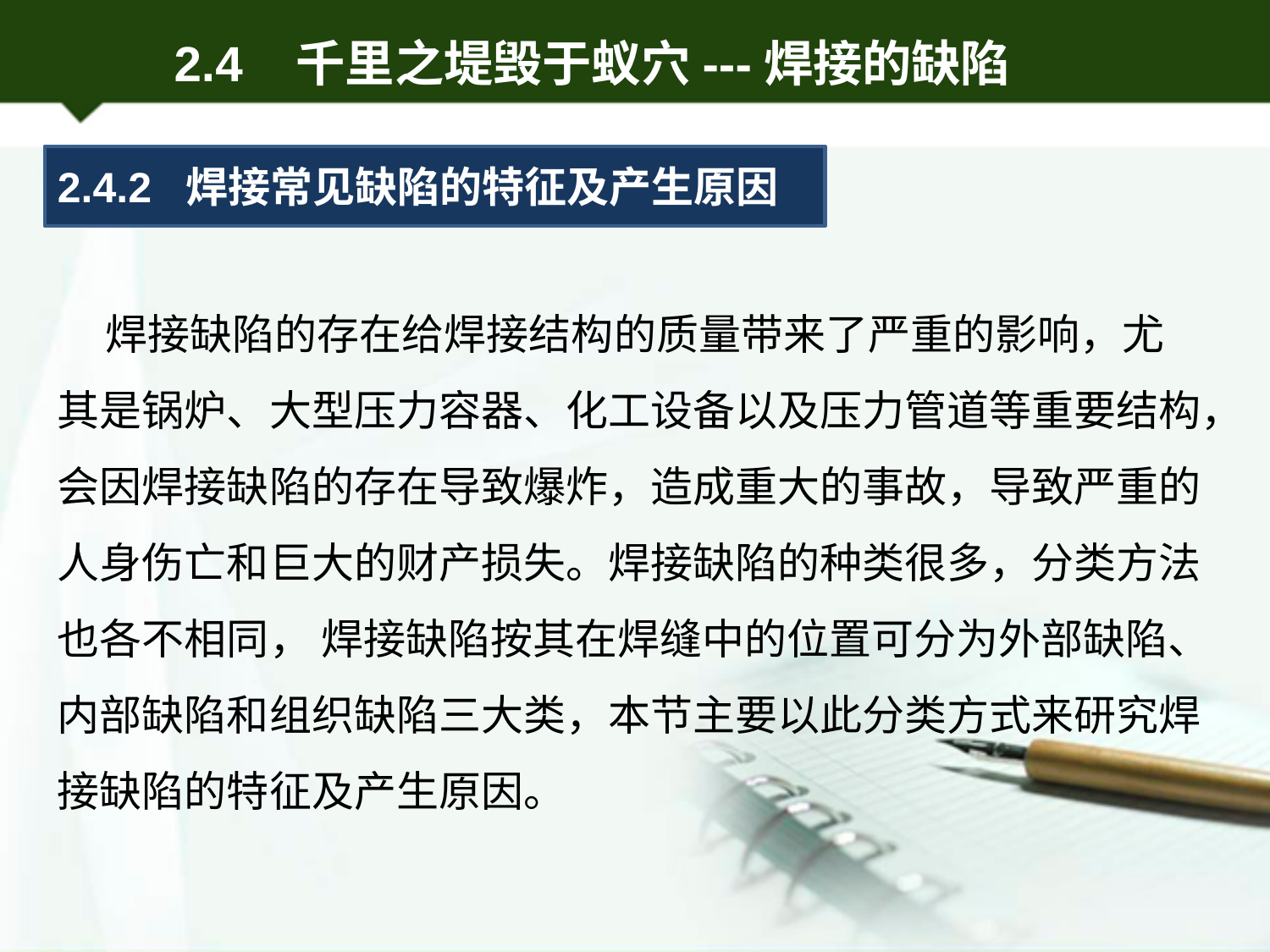

2.4   千里之堤毁于蚁穴---焊接的缺陷
2.4.2  焊接常见缺陷的特征及产生原因
    焊接缺陷的存在给焊接结构的质量带来了严重的影响，尤其是锅炉、大型压力容器、化工设备以及压力管道等重要结构，会因焊接缺陷的存在导致爆炸，造成重大的事故，导致严重的人身伤亡和巨大的财产损失。焊接缺陷的种类很多，分类方法也各不相同， 焊接缺陷按其在焊缝中的位置可分为外部缺陷、内部缺陷和组织缺陷三大类，本节主要以此分类方式来研究焊接缺陷的特征及产生原因。